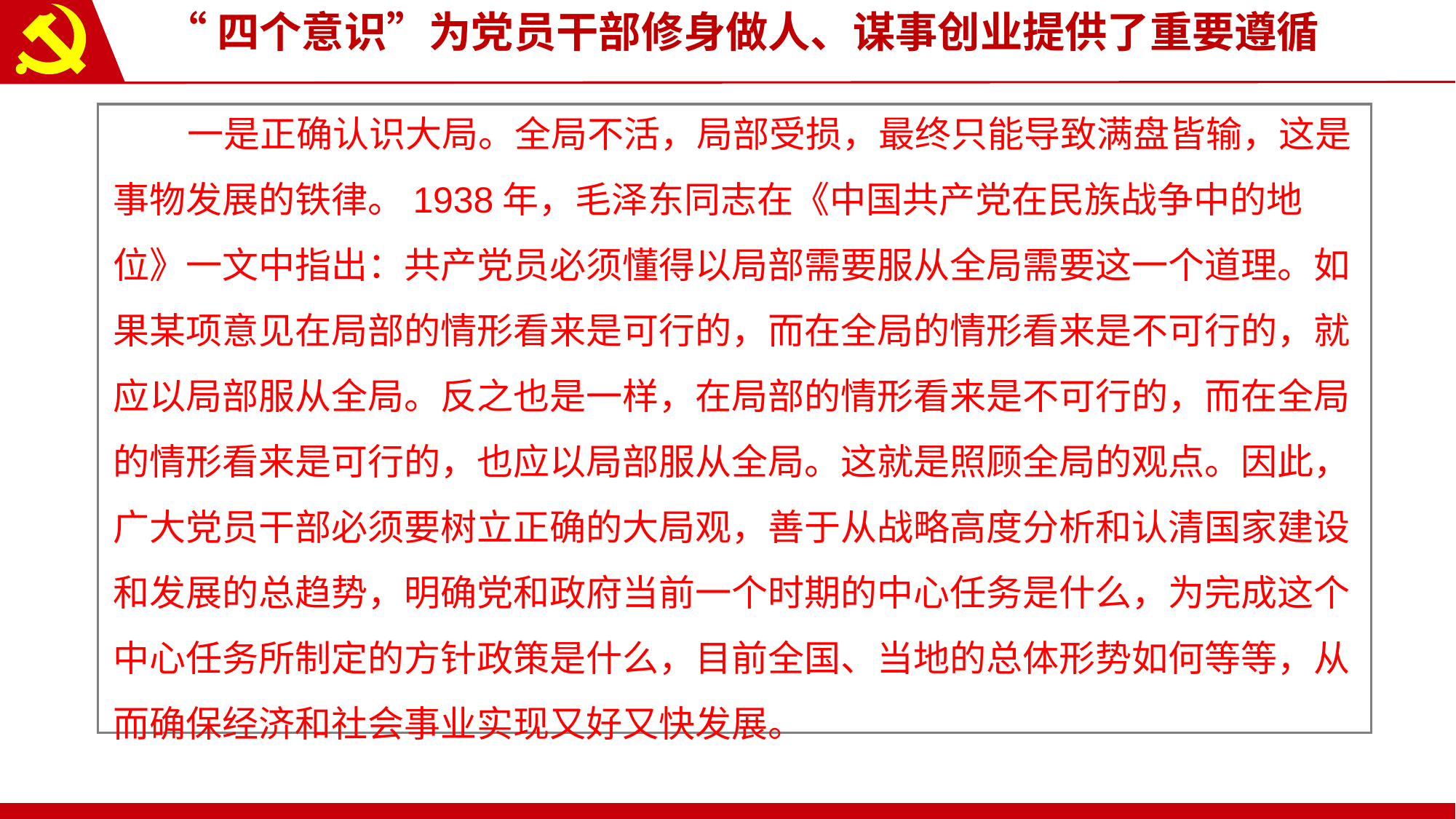

“四个意识”为党员干部修身做人、谋事创业提供了重要遵循
        一是正确认识大局。全局不活，局部受损，最终只能导致满盘皆输，这是事物发展的铁律。1938年，毛泽东同志在《中国共产党在民族战争中的地位》一文中指出：共产党员必须懂得以局部需要服从全局需要这一个道理。如果某项意见在局部的情形看来是可行的，而在全局的情形看来是不可行的，就应以局部服从全局。反之也是一样，在局部的情形看来是不可行的，而在全局的情形看来是可行的，也应以局部服从全局。这就是照顾全局的观点。因此，广大党员干部必须要树立正确的大局观，善于从战略高度分析和认清国家建设和发展的总趋势，明确党和政府当前一个时期的中心任务是什么，为完成这个中心任务所制定的方针政策是什么，目前全国、当地的总体形势如何等等，从而确保经济和社会事业实现又好又快发展。